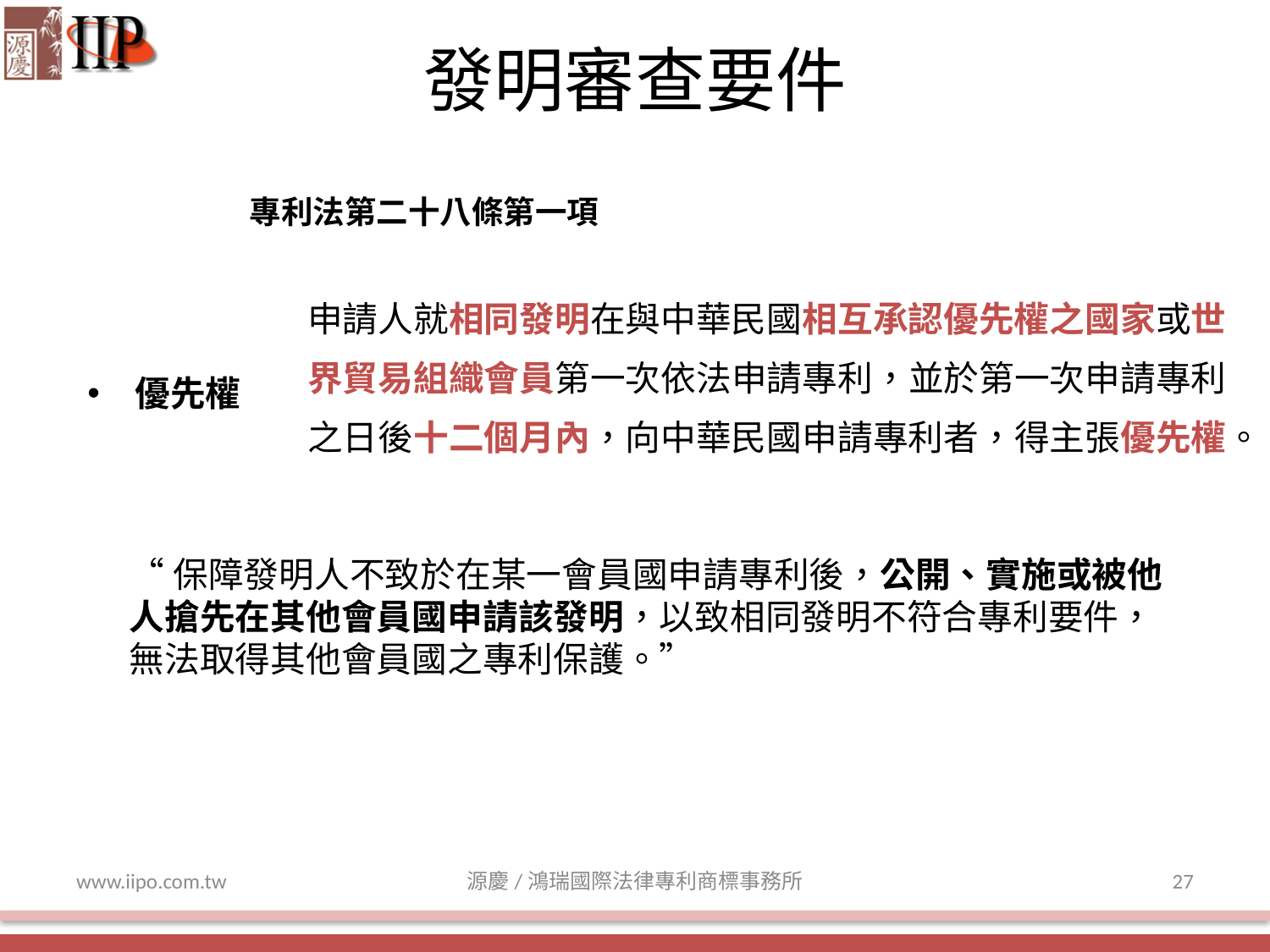

發明審查要件
專利法第二十八條第一項
申請人就相同發明在與中華民國相互承認優先權之國家或世界貿易組織會員第一次依法申請專利，並於第一次申請專利之日後十二個月內，向中華民國申請專利者，得主張優先權。
產業利用性

優先權

進步性

“保障發明人不致於在某一會員國申請專利後，公開、實施或被他人搶先在其他會員國申請該發明，以致相同發明不符合專利要件，無法取得其他會員國之專利保護。”
www.iipo.com.tw
源慶/鴻瑞國際法律專利商標事務所
27